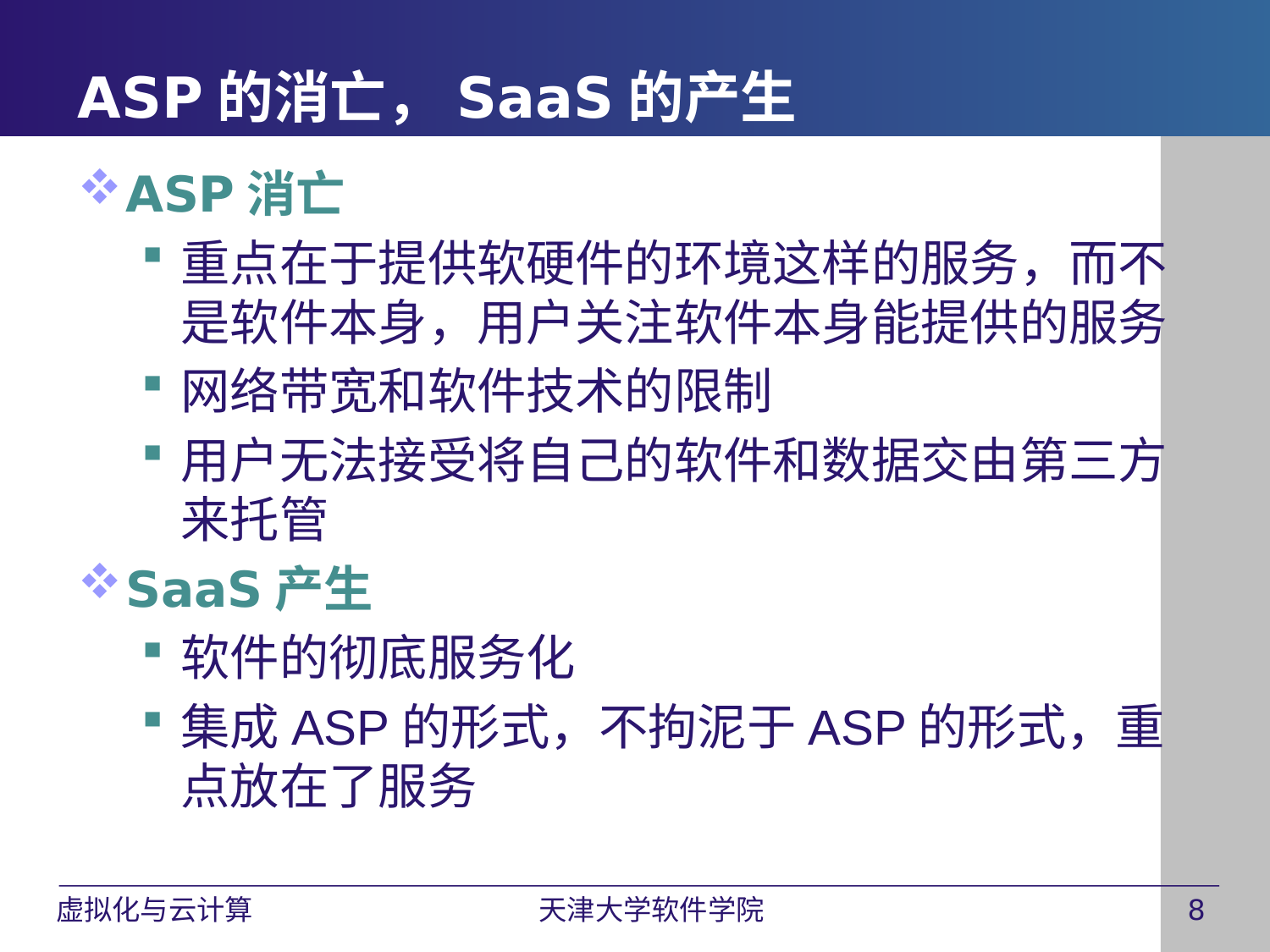

# ASP的消亡，SaaS的产生
ASP消亡
重点在于提供软硬件的环境这样的服务，而不是软件本身，用户关注软件本身能提供的服务
网络带宽和软件技术的限制
用户无法接受将自己的软件和数据交由第三方来托管
SaaS产生
软件的彻底服务化
集成ASP的形式，不拘泥于ASP的形式，重点放在了服务